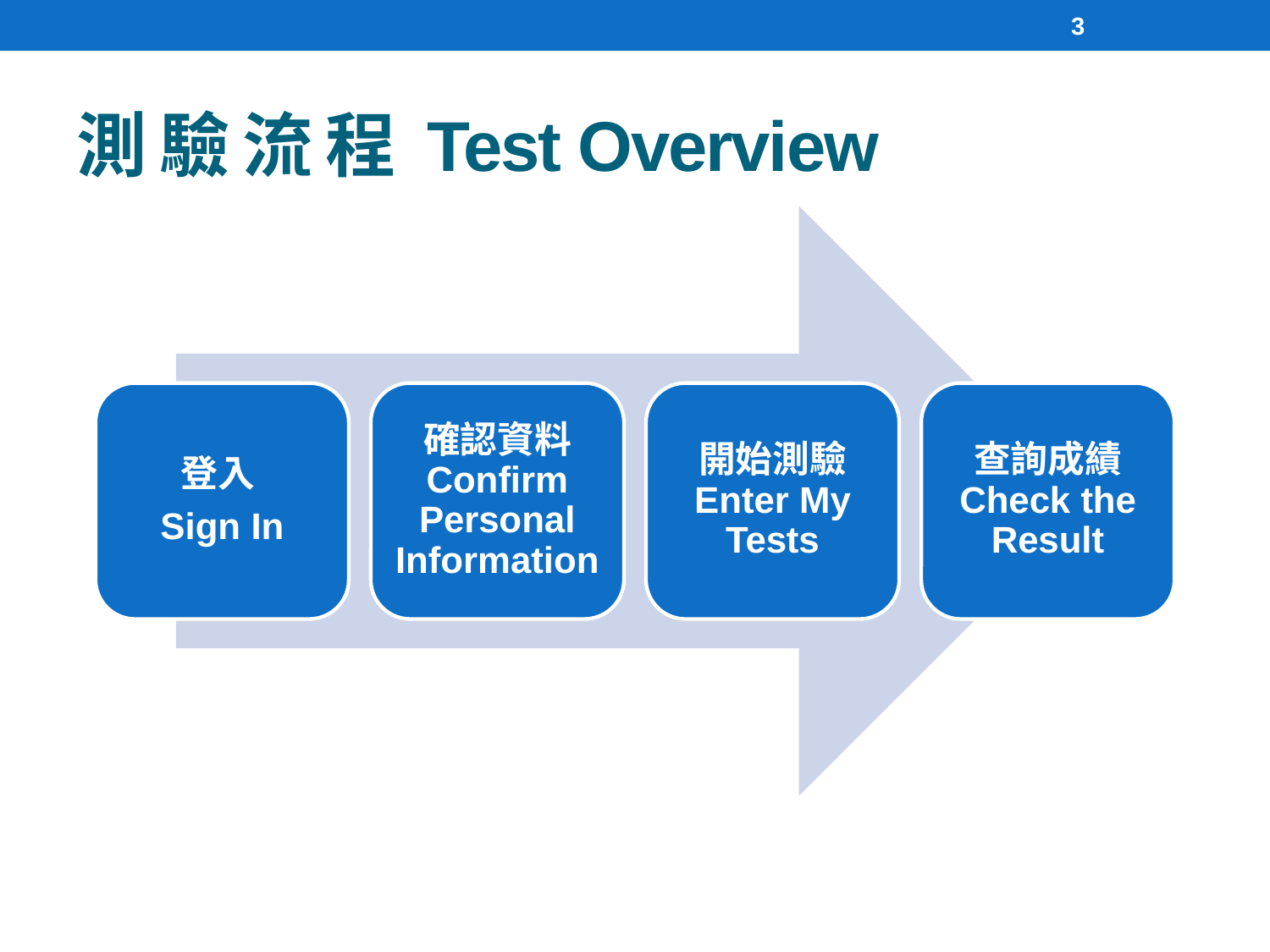

3
# 測 驗 流 程 Test Overview
登入
Sign In
確認資料 Confirm Personal Information
開始測驗 Enter My Tests
查詢成績 Check the Result